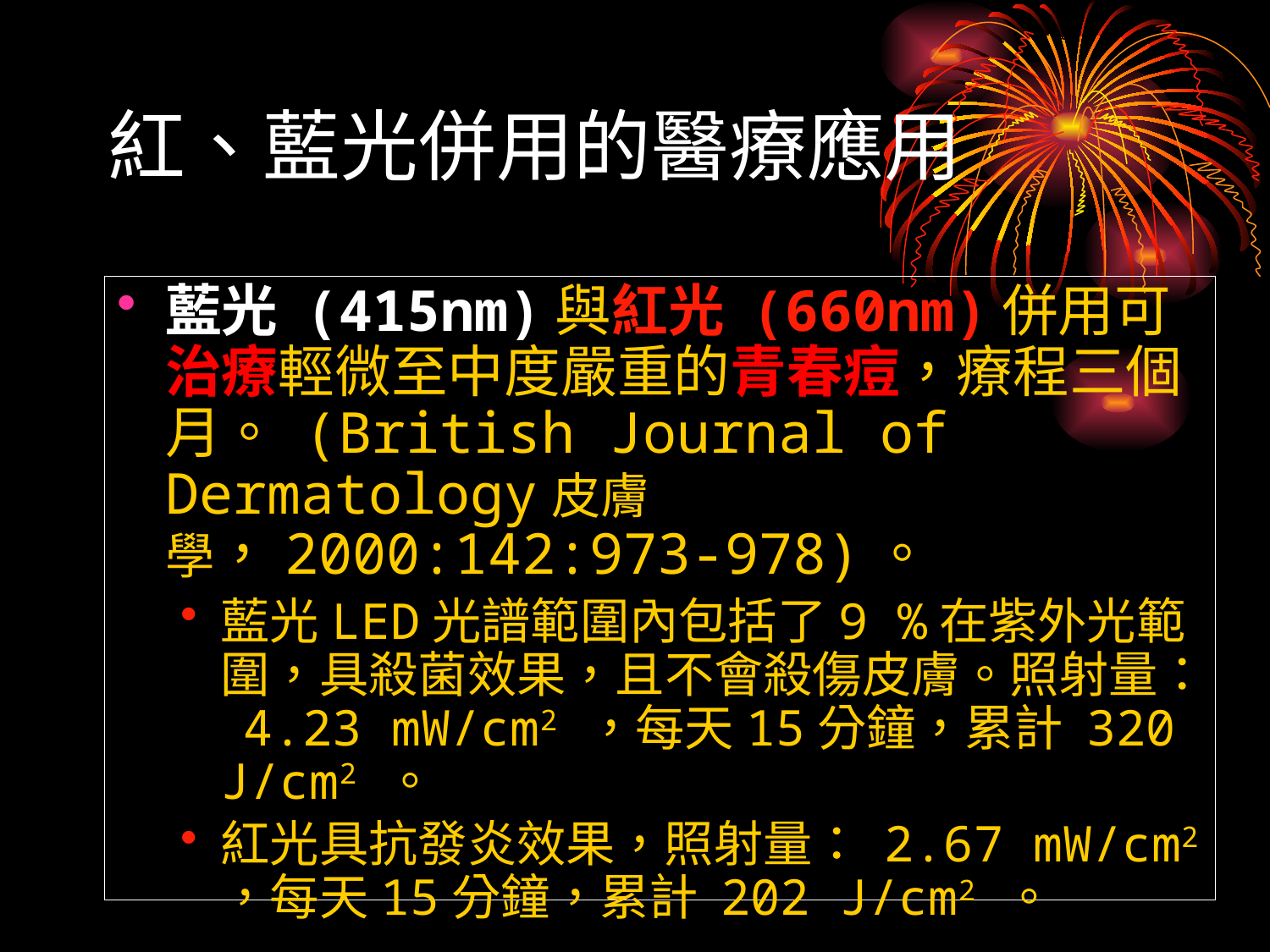

# 紅、藍光併用的醫療應用
藍光 (415nm)與紅光 (660nm)併用可治療輕微至中度嚴重的青春痘，療程三個月。 (British Journal of Dermatology皮膚學，2000:142:973-978)。
藍光LED光譜範圍內包括了9 %在紫外光範圍，具殺菌效果，且不會殺傷皮膚。照射量： 4.23 mW/cm2 ，每天15分鐘，累計 320 J/cm2 。
紅光具抗發炎效果，照射量： 2.67 mW/cm2 ，每天15分鐘，累計 202 J/cm2 。